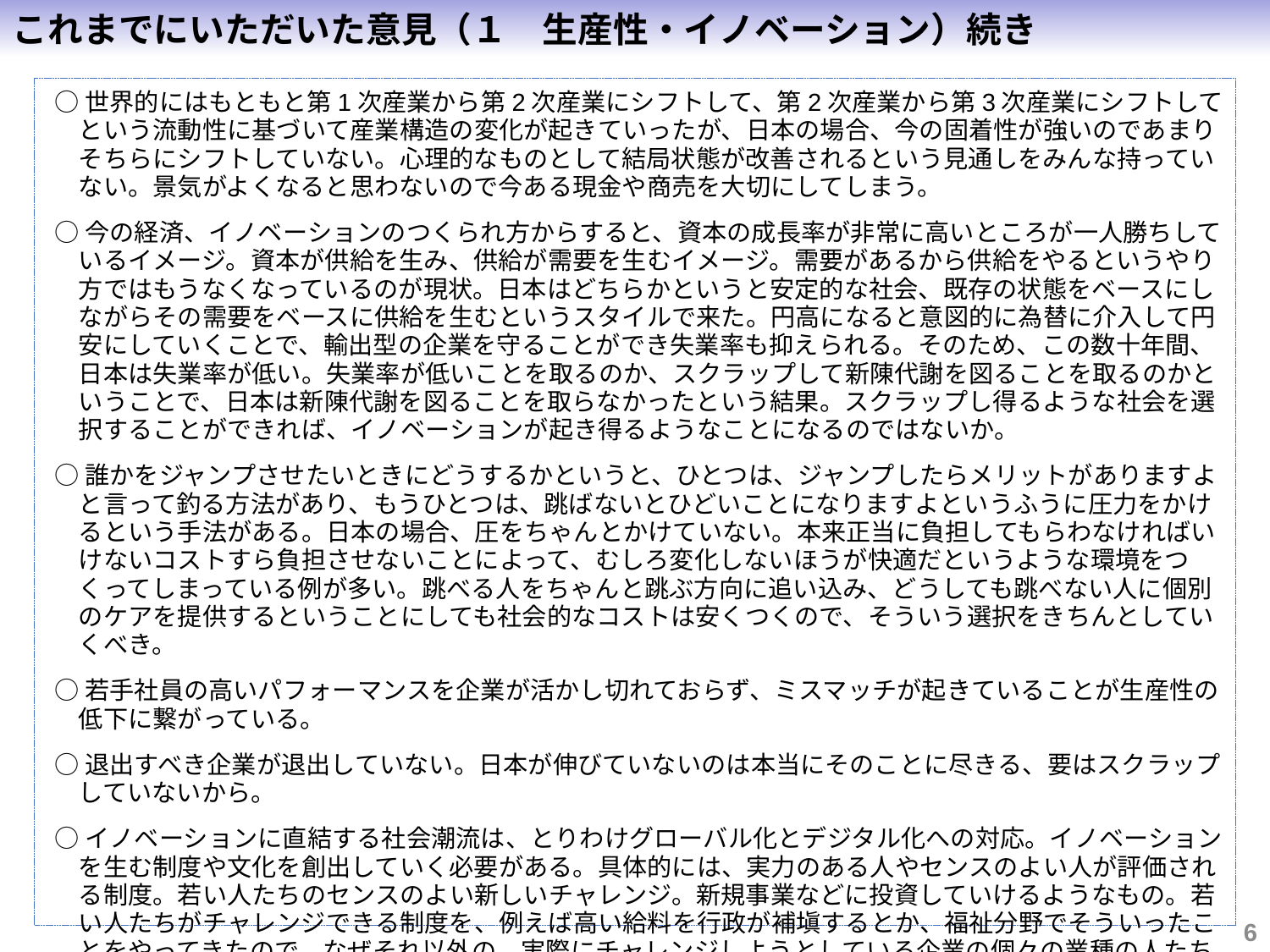

これまでにいただいた意見（１　生産性・イノベーション）続き
○世界的にはもともと第1次産業から第2次産業にシフトして、第2次産業から第3次産業にシフトしてという流動性に基づいて産業構造の変化が起きていったが、日本の場合、今の固着性が強いのであまりそちらにシフトしていない。心理的なものとして結局状態が改善されるという見通しをみんな持っていない。景気がよくなると思わないので今ある現金や商売を大切にしてしまう。
○今の経済、イノベーションのつくられ方からすると、資本の成長率が非常に高いところが一人勝ちしているイメージ。資本が供給を生み、供給が需要を生むイメージ。需要があるから供給をやるというやり方ではもうなくなっているのが現状。日本はどちらかというと安定的な社会、既存の状態をベースにしながらその需要をベースに供給を生むというスタイルで来た。円高になると意図的に為替に介入して円安にしていくことで、輸出型の企業を守ることができ失業率も抑えられる。そのため、この数十年間、日本は失業率が低い。失業率が低いことを取るのか、スクラップして新陳代謝を図ることを取るのかということで、日本は新陳代謝を図ることを取らなかったという結果。スクラップし得るような社会を選択することができれば、イノベーションが起き得るようなことになるのではないか。
○誰かをジャンプさせたいときにどうするかというと、ひとつは、ジャンプしたらメリットがありますよと言って釣る方法があり、もうひとつは、跳ばないとひどいことになりますよというふうに圧力をかけるという手法がある。日本の場合、圧をちゃんとかけていない。本来正当に負担してもらわなければいけないコストすら負担させないことによって、むしろ変化しないほうが快適だというような環境をつくってしまっている例が多い。跳べる人をちゃんと跳ぶ方向に追い込み、どうしても跳べない人に個別のケアを提供するということにしても社会的なコストは安くつくので、そういう選択をきちんとしていくべき。
○若手社員の高いパフォーマンスを企業が活かし切れておらず、ミスマッチが起きていることが生産性の低下に繋がっている。
○退出すべき企業が退出していない。日本が伸びていないのは本当にそのことに尽きる、要はスクラップしていないから。
○イノベーションに直結する社会潮流は、とりわけグローバル化とデジタル化への対応。イノベーションを生む制度や文化を創出していく必要がある。具体的には、実力のある人やセンスのよい人が評価される制度。若い人たちのセンスのよい新しいチャレンジ。新規事業などに投資していけるようなもの。若い人たちがチャレンジできる制度を、例えば高い給料を行政が補塡するとか、福祉分野でそういったことをやってきたので、なぜそれ以外の、実際にチャレンジしようとしている企業の個々の業種の人たちに補塡するのが駄目なのか考えてみたらいい。大阪に行けば新しいことができるという場所にしていくことで文化も創出されるのではないか。
6